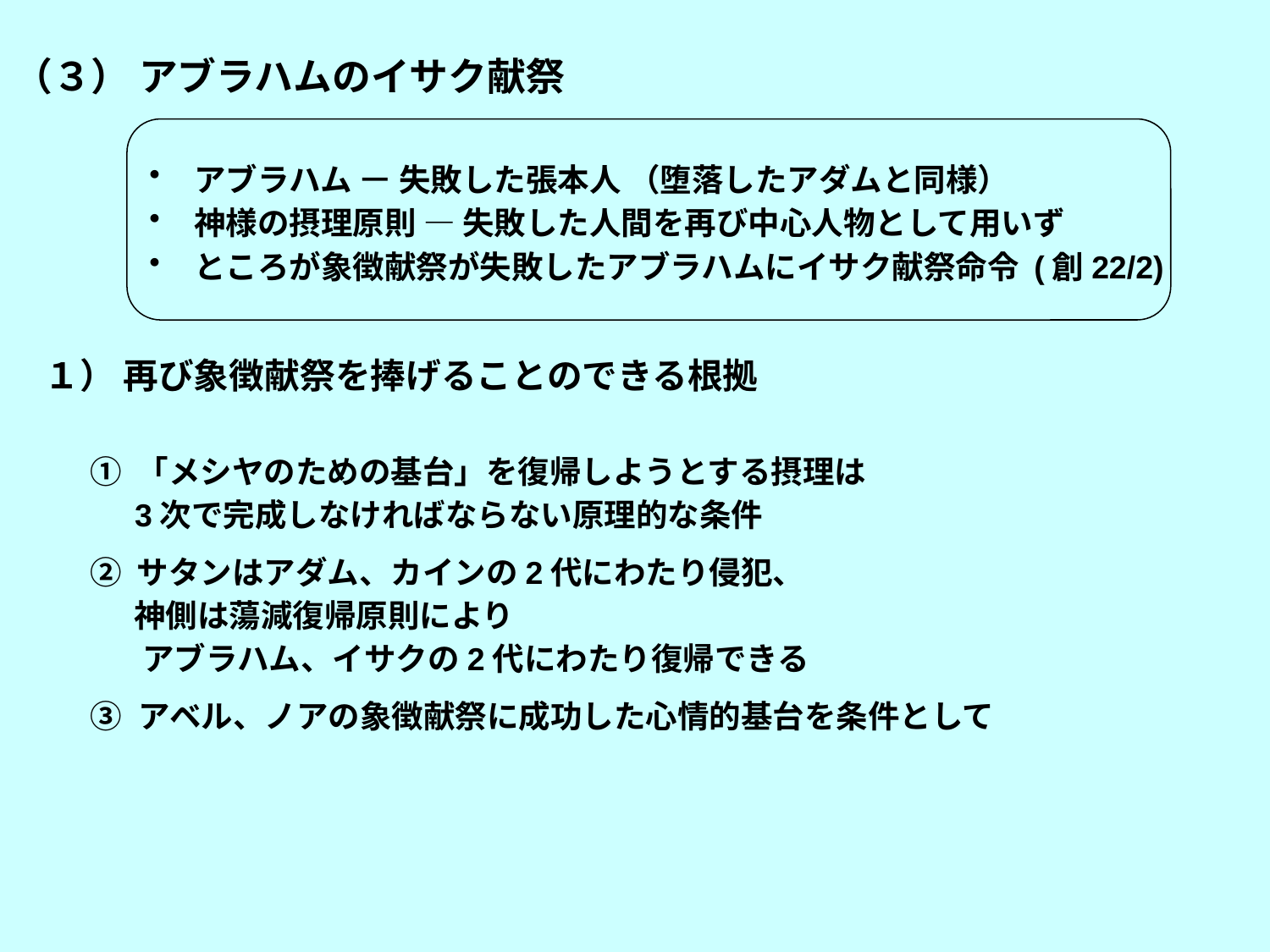

（３） アブラハムのイサク献祭
 アブラハム — 失敗した張本人 （堕落したアダムと同様）
 神様の摂理原則 — 失敗した人間を再び中心人物として用いず
 ところが象徴献祭が失敗したアブラハムにイサク献祭命令 (創22/2)
１） 再び象徴献祭を捧げることのできる根拠
① 「メシヤのための基台」を復帰しようとする摂理は
     3次で完成しなければならない原理的な条件
② サタンはアダム、カインの2代にわたり侵犯、
     神側は蕩減復帰原則により
     アブラハム、イサクの2代にわたり復帰できる
③ アベル、ノアの象徴献祭に成功した心情的基台を条件として